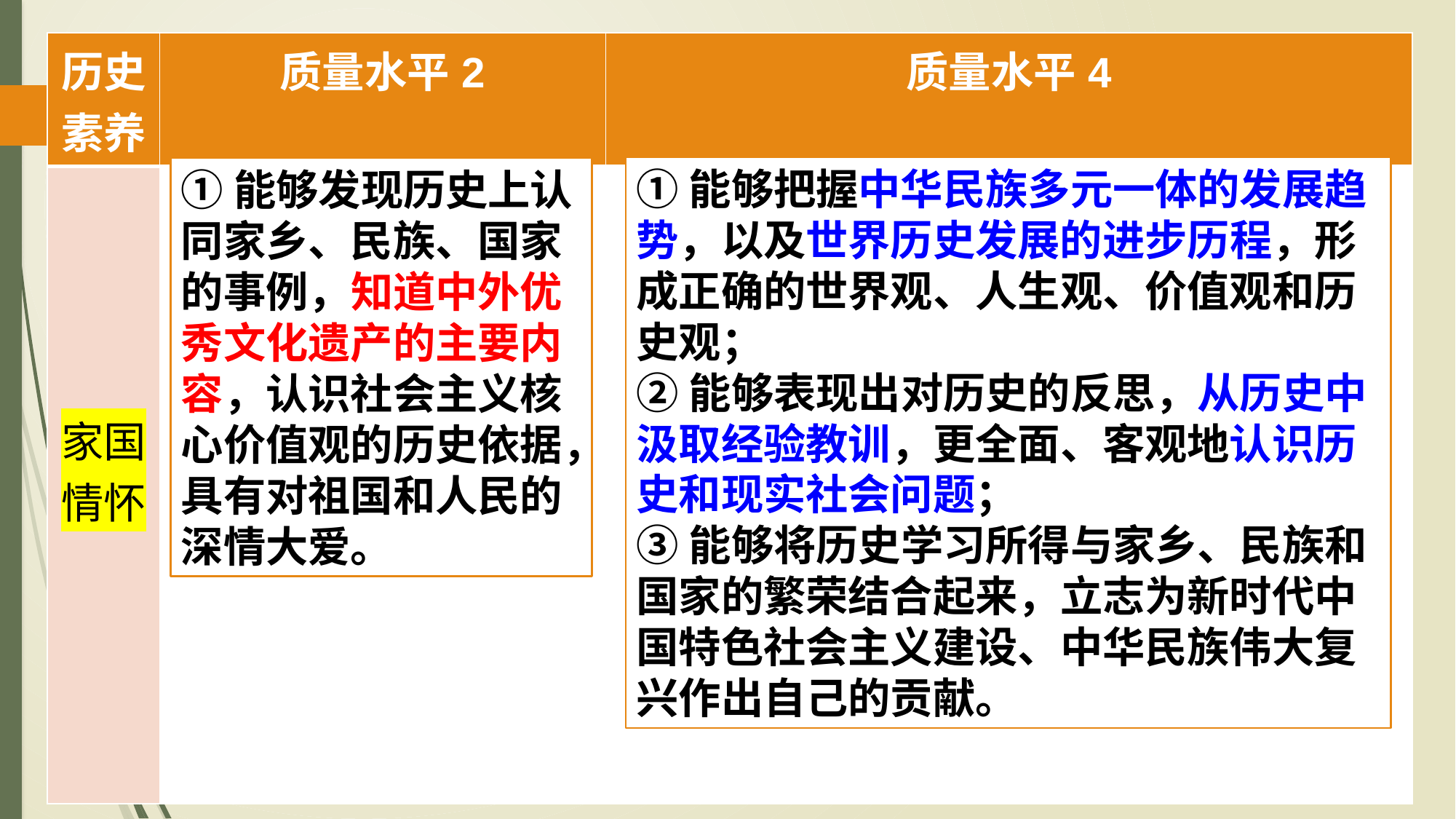

| 历史素养 | 质量水平2 | 质量水平4 |
| --- | --- | --- |
| 家国情怀 |  |  |
①能够把握中华民族多元一体的发展趋势，以及世界历史发展的进步历程，形成正确的世界观、人生观、价值观和历史观；
②能够表现出对历史的反思，从历史中汲取经验教训，更全面、客观地认识历史和现实社会问题；
③能够将历史学习所得与家乡、民族和国家的繁荣结合起来，立志为新时代中国特色社会主义建设、中华民族伟大复兴作出自己的贡献。
①能够发现历史上认同家乡、民族、国家的事例，知道中外优秀文化遗产的主要内容，认识社会主义核心价值观的历史依据，具有对祖国和人民的深情大爱。